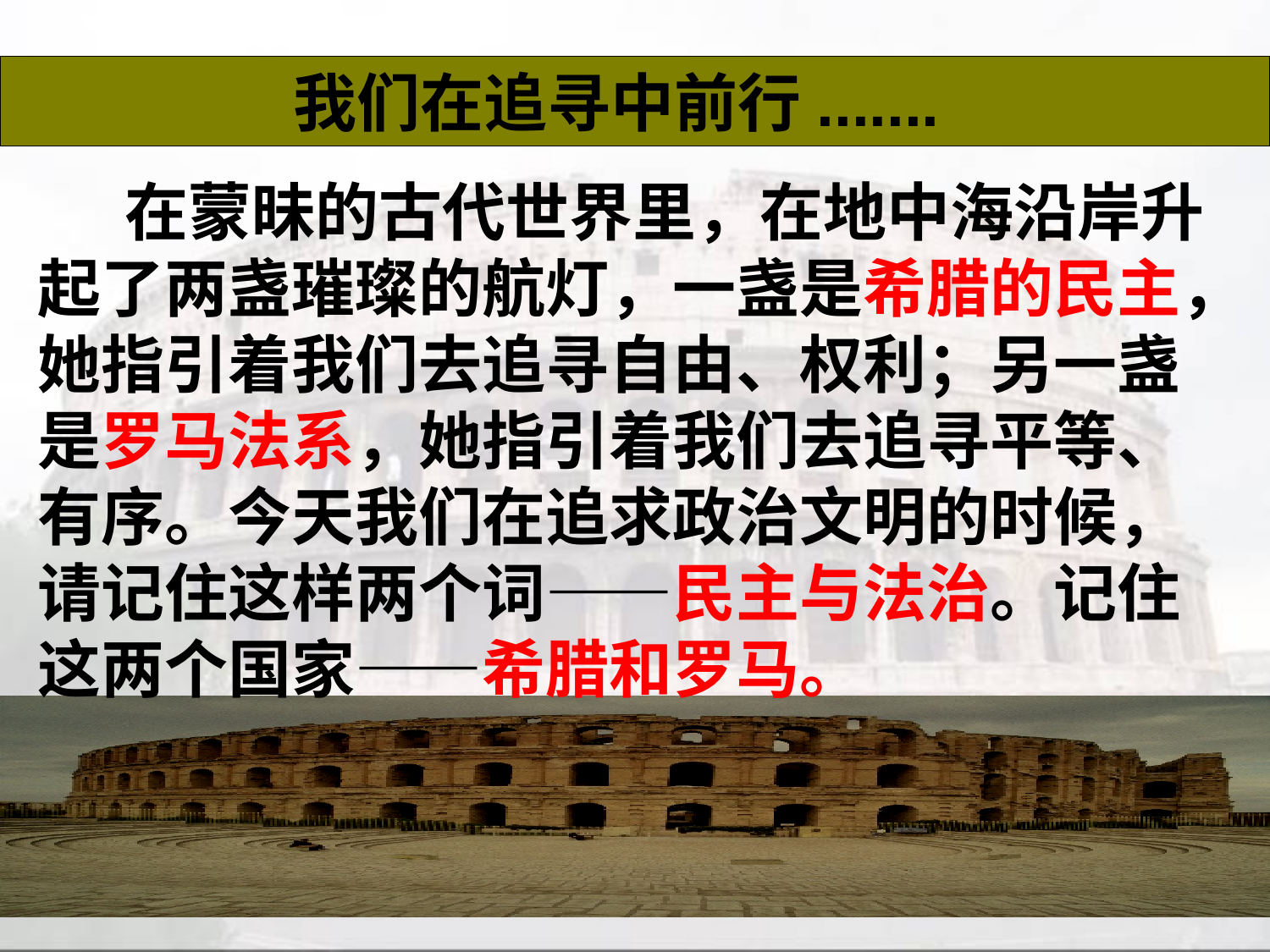

我们在追寻中前行.......
     在蒙昧的古代世界里，在地中海沿岸升起了两盏璀璨的航灯，一盏是希腊的民主，她指引着我们去追寻自由、权利；另一盏是罗马法系，她指引着我们去追寻平等、有序。今天我们在追求政治文明的时候，请记住这样两个词——民主与法治。记住这两个国家——希腊和罗马。